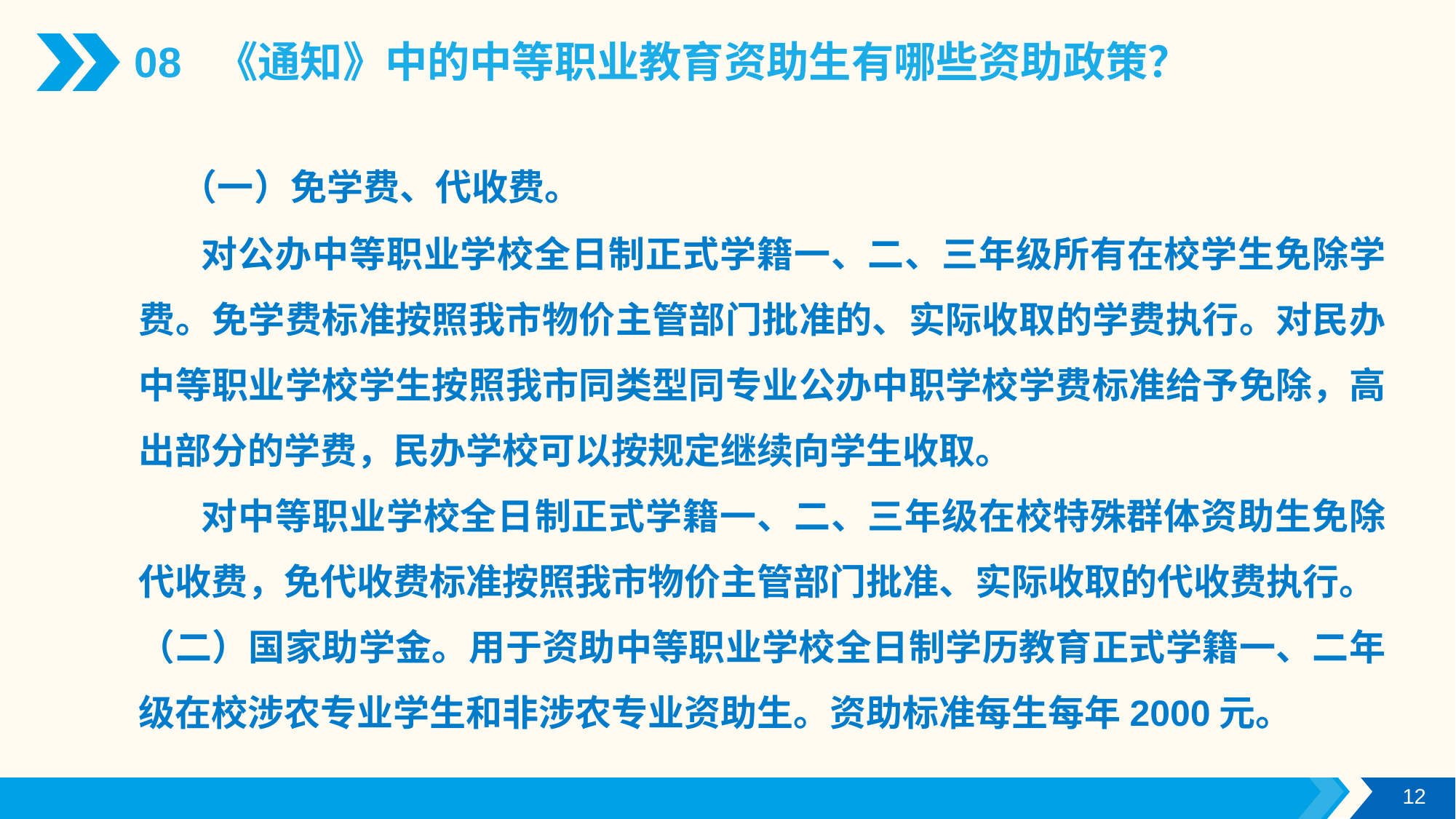

08  《通知》中的中等职业教育资助生有哪些资助政策？
　（一）免学费、代收费。
      对公办中等职业学校全日制正式学籍一、二、三年级所有在校学生免除学费。免学费标准按照我市物价主管部门批准的、实际收取的学费执行。对民办中等职业学校学生按照我市同类型同专业公办中职学校学费标准给予免除，高出部分的学费，民办学校可以按规定继续向学生收取。
      对中等职业学校全日制正式学籍一、二、三年级在校特殊群体资助生免除代收费，免代收费标准按照我市物价主管部门批准、实际收取的代收费执行。
（二）国家助学金。用于资助中等职业学校全日制学历教育正式学籍一、二年级在校涉农专业学生和非涉农专业资助生。资助标准每生每年2000元。